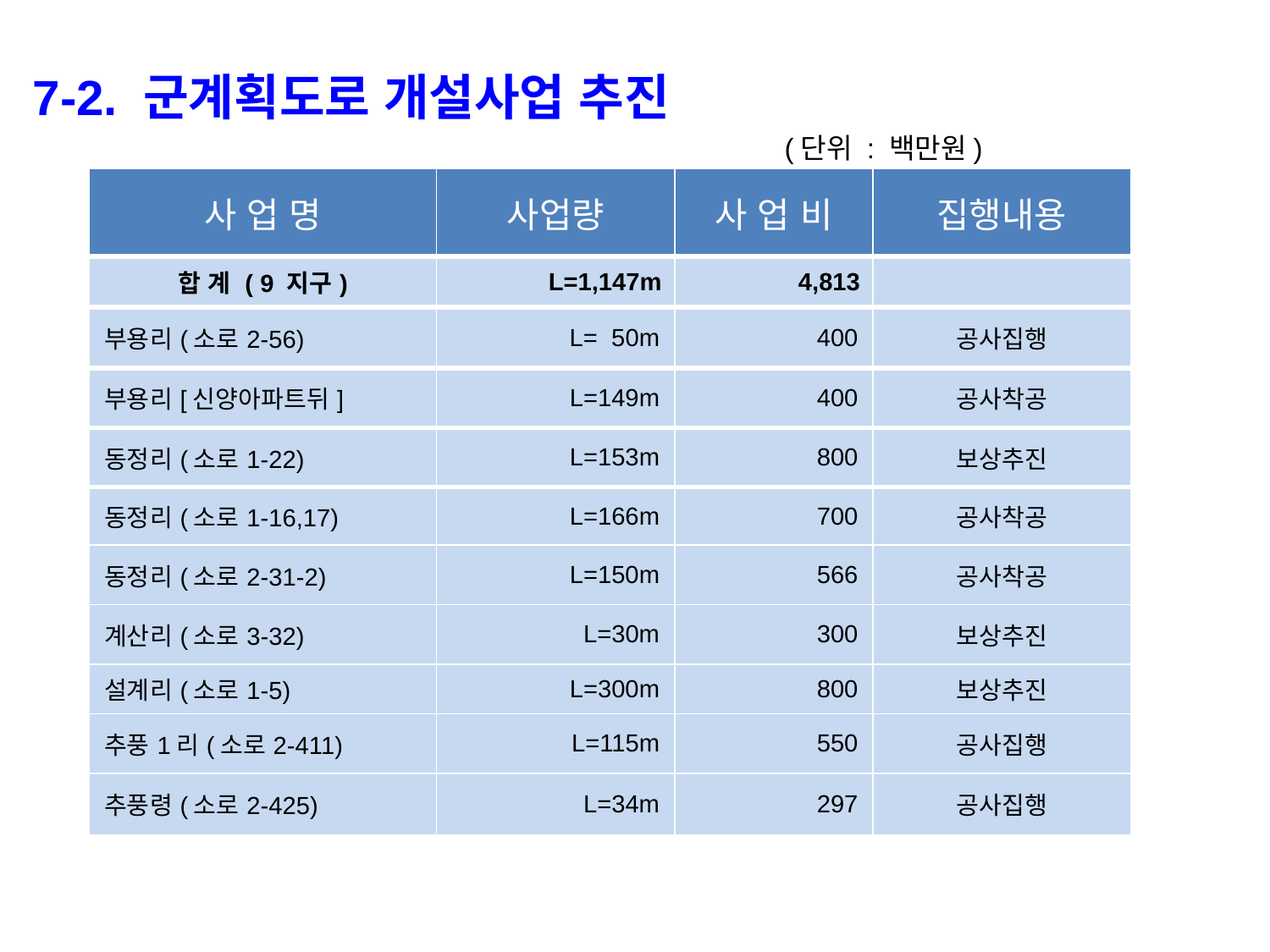

7-2. 군계획도로 개설사업 추진
                                                                                                (단위 : 백만원)
| 사 업 명 | 사업량 | 사 업 비 | 집행내용 |
| --- | --- | --- | --- |
| 합 계 ( 9 지구) | L=1,147m | 4,813 |  |
| 부용리(소로2-56) | L= 50m | 400 | 공사집행 |
| 부용리[신양아파트뒤] | L=149m | 400 | 공사착공 |
| 동정리(소로1-22) | L=153m | 800 | 보상추진 |
| 동정리(소로1-16,17) | L=166m | 700 | 공사착공 |
| 동정리(소로2-31-2) | L=150m | 566 | 공사착공 |
| 계산리(소로3-32) | L=30m | 300 | 보상추진 |
| 설계리(소로1-5) | L=300m | 800 | 보상추진 |
| 추풍1리(소로2-411) | L=115m | 550 | 공사집행 |
| 추풍령(소로2-425) | L=34m | 297 | 공사집행 |